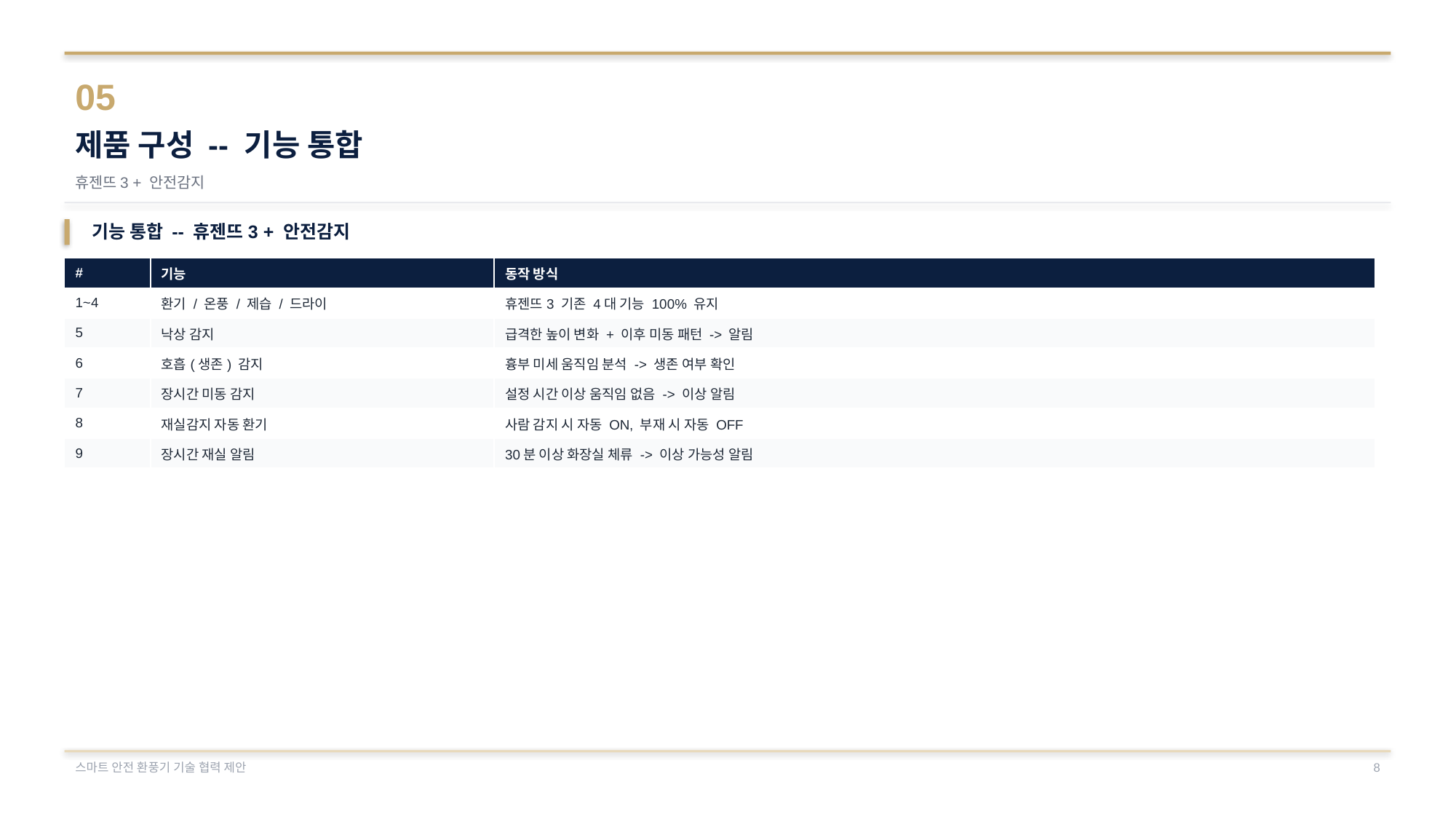

05
제품 구성 -- 기능 통합
휴젠뜨3 + 안전감지

기능 통합 -- 휴젠뜨3 + 안전감지

| # | 기능 | 동작 방식 |
| --- | --- | --- |
| 1~4 | 환기 / 온풍 / 제습 / 드라이 | 휴젠뜨3 기존 4대 기능 100% 유지 |
| 5 | 낙상 감지 | 급격한 높이 변화 + 이후 미동 패턴 -> 알림 |
| 6 | 호흡(생존) 감지 | 흉부 미세 움직임 분석 -> 생존 여부 확인 |
| 7 | 장시간 미동 감지 | 설정 시간 이상 움직임 없음 -> 이상 알림 |
| 8 | 재실감지 자동 환기 | 사람 감지 시 자동 ON, 부재 시 자동 OFF |
| 9 | 장시간 재실 알림 | 30분 이상 화장실 체류 -> 이상 가능성 알림 |

스마트 안전 환풍기 기술 협력 제안
8